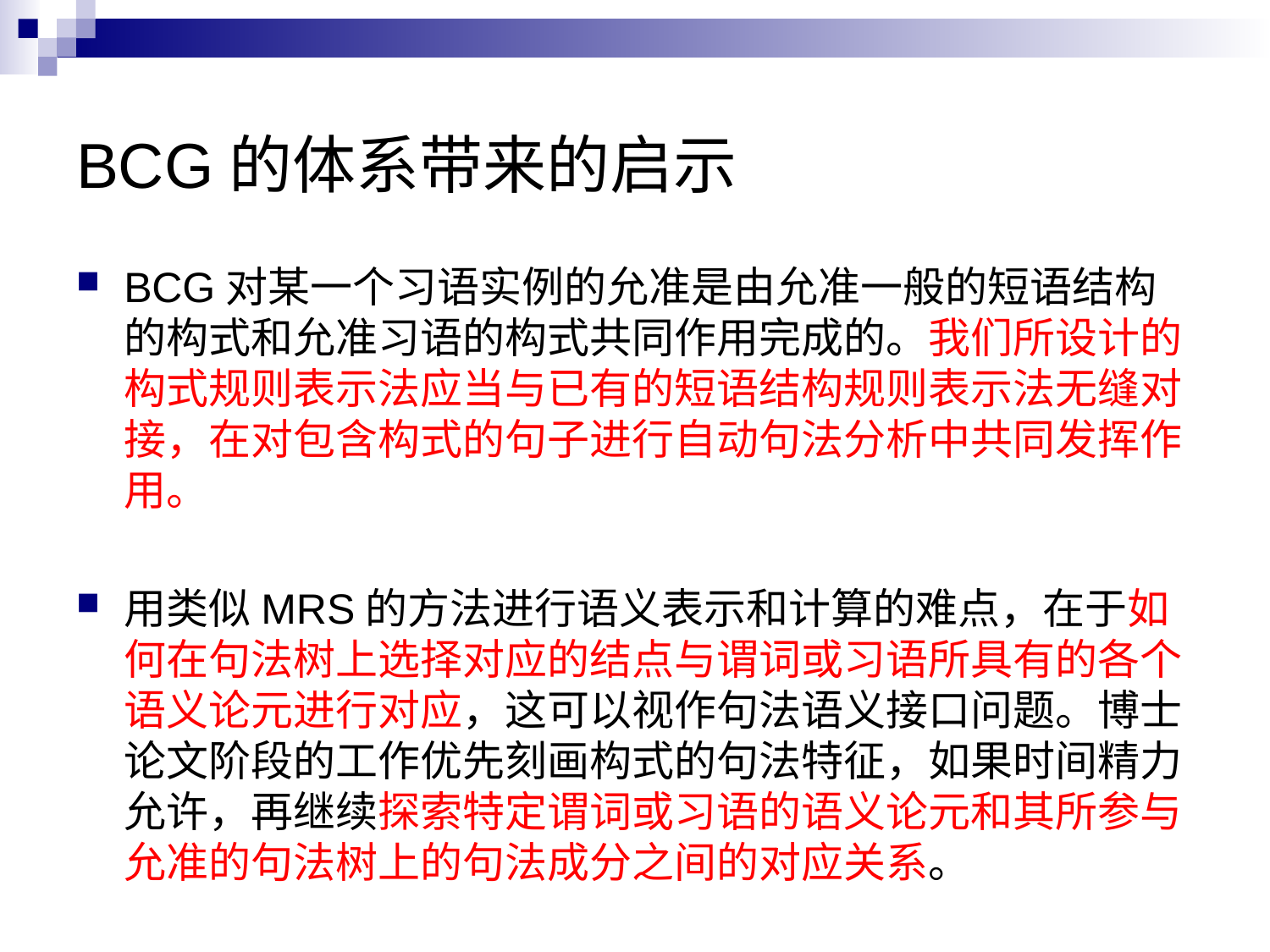

# BCG的体系带来的启示
BCG对某一个习语实例的允准是由允准一般的短语结构的构式和允准习语的构式共同作用完成的。我们所设计的构式规则表示法应当与已有的短语结构规则表示法无缝对接，在对包含构式的句子进行自动句法分析中共同发挥作用。

用类似MRS的方法进行语义表示和计算的难点，在于如何在句法树上选择对应的结点与谓词或习语所具有的各个语义论元进行对应，这可以视作句法语义接口问题。博士论文阶段的工作优先刻画构式的句法特征，如果时间精力允许，再继续探索特定谓词或习语的语义论元和其所参与允准的句法树上的句法成分之间的对应关系。